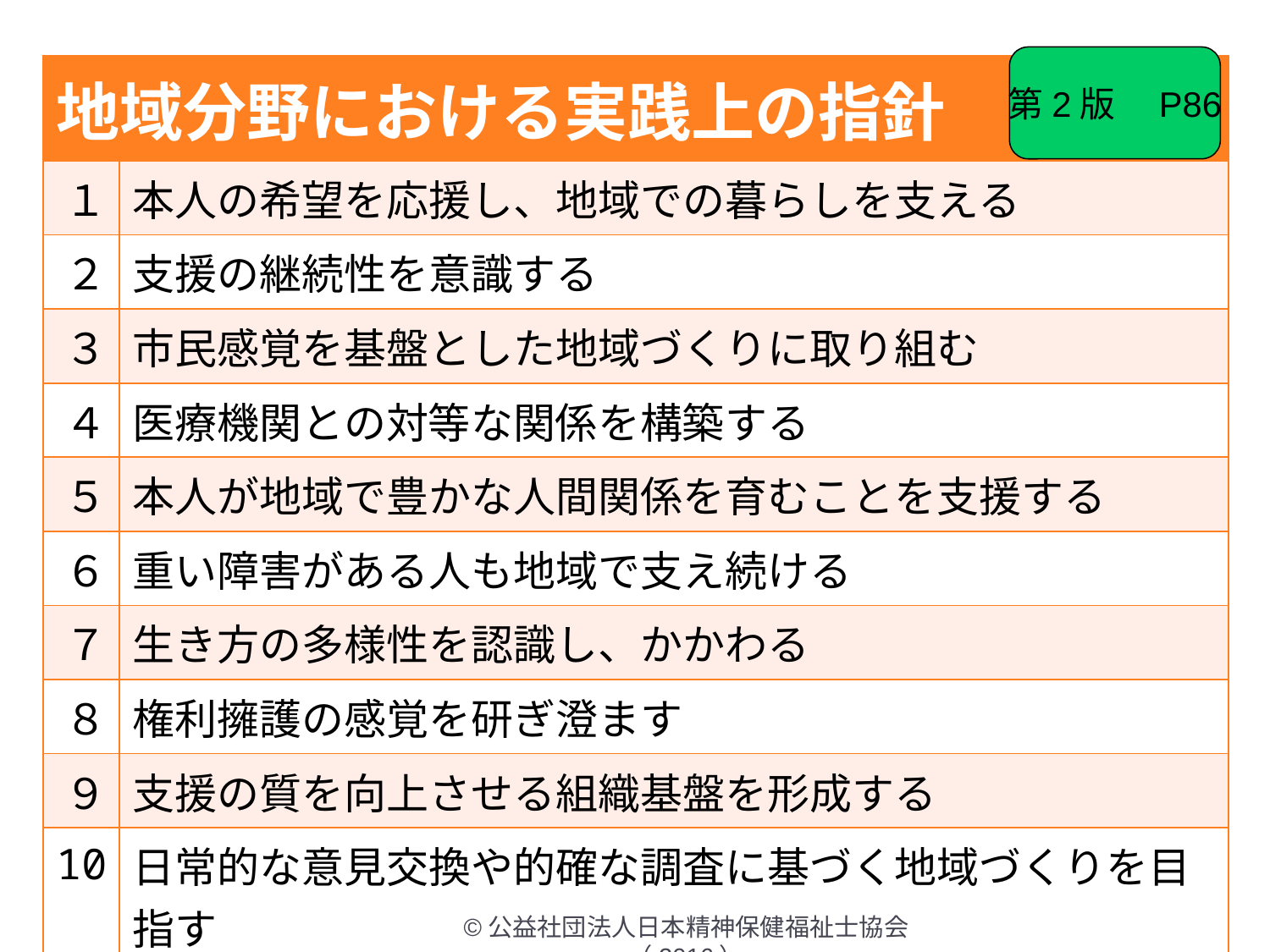

第2版　P86
| 地域分野における実践上の指針 |  |
| --- | --- |
| １ | 本人の希望を応援し、地域での暮らしを支える |
| ２ | 支援の継続性を意識する |
| ３ | 市民感覚を基盤とした地域づくりに取り組む |
| ４ | 医療機関との対等な関係を構築する |
| ５ | 本人が地域で豊かな人間関係を育むことを支援する |
| ６ | 重い障害がある人も地域で支え続ける |
| ７ | 生き方の多様性を認識し、かかわる |
| ８ | 権利擁護の感覚を研ぎ澄ます |
| ９ | 支援の質を向上させる組織基盤を形成する |
| 10 | 日常的な意見交換や的確な調査に基づく地域づくりを目指す |
| 11 | 本人の希望に沿った社会資源を柔軟に作り出す |
| 12 | 人・もの・金を意識して事業を経営する |
43
©公益社団法人日本精神保健福祉士協会（2016）